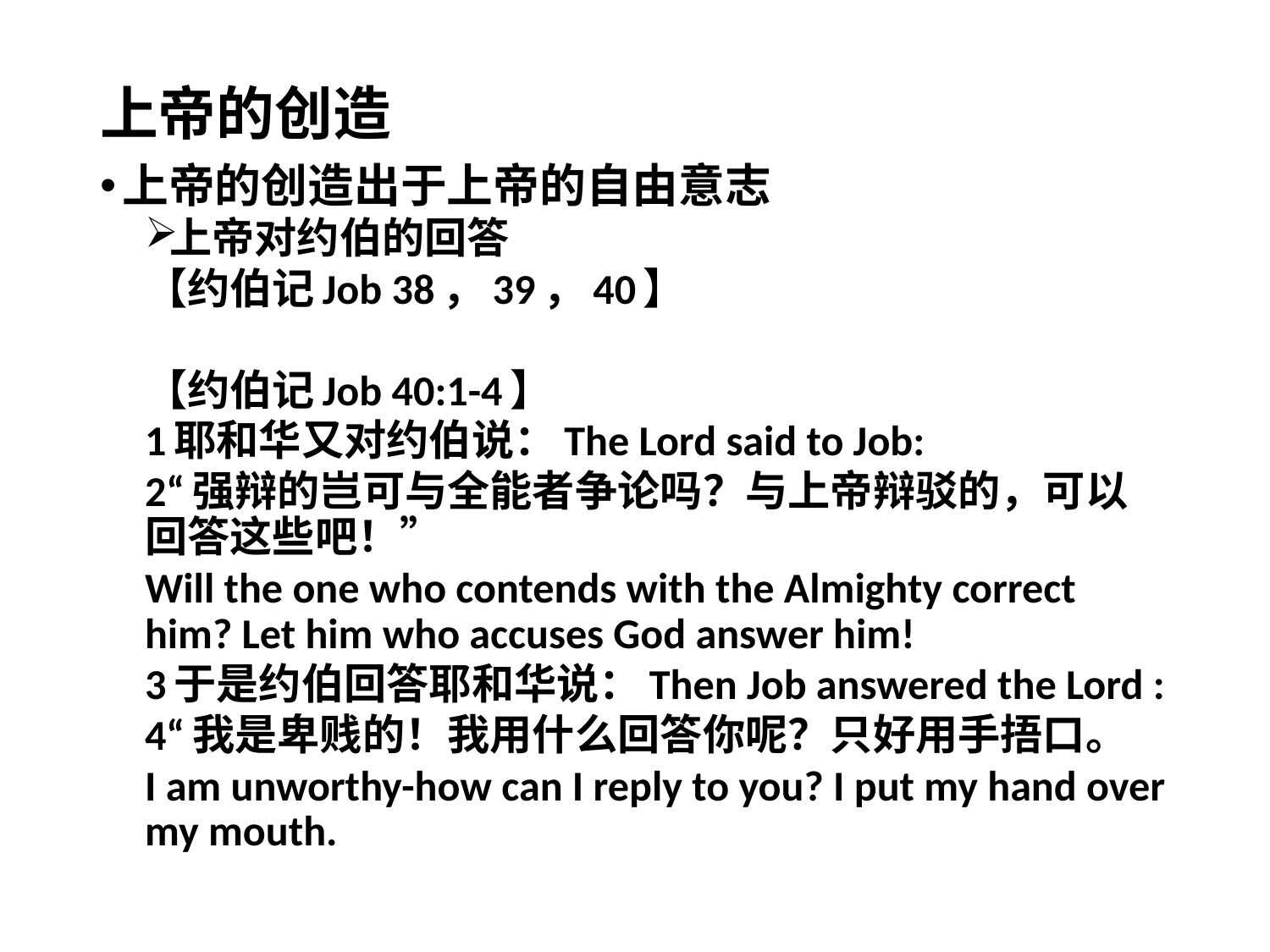

# 上帝的创造
上帝的创造出于上帝的自由意志
上帝对约伯的回答
【约伯记Job 38，39，40】

【约伯记Job 40:1-4】
1耶和华又对约伯说：The Lord said to Job:
2“强辩的岂可与全能者争论吗？与上帝辩驳的，可以回答这些吧！”
Will the one who contends with the Almighty correct him? Let him who accuses God answer him!
3于是约伯回答耶和华说：Then Job answered the Lord :
4“我是卑贱的！我用什么回答你呢？只好用手捂口。
I am unworthy-how can I reply to you? I put my hand over my mouth.